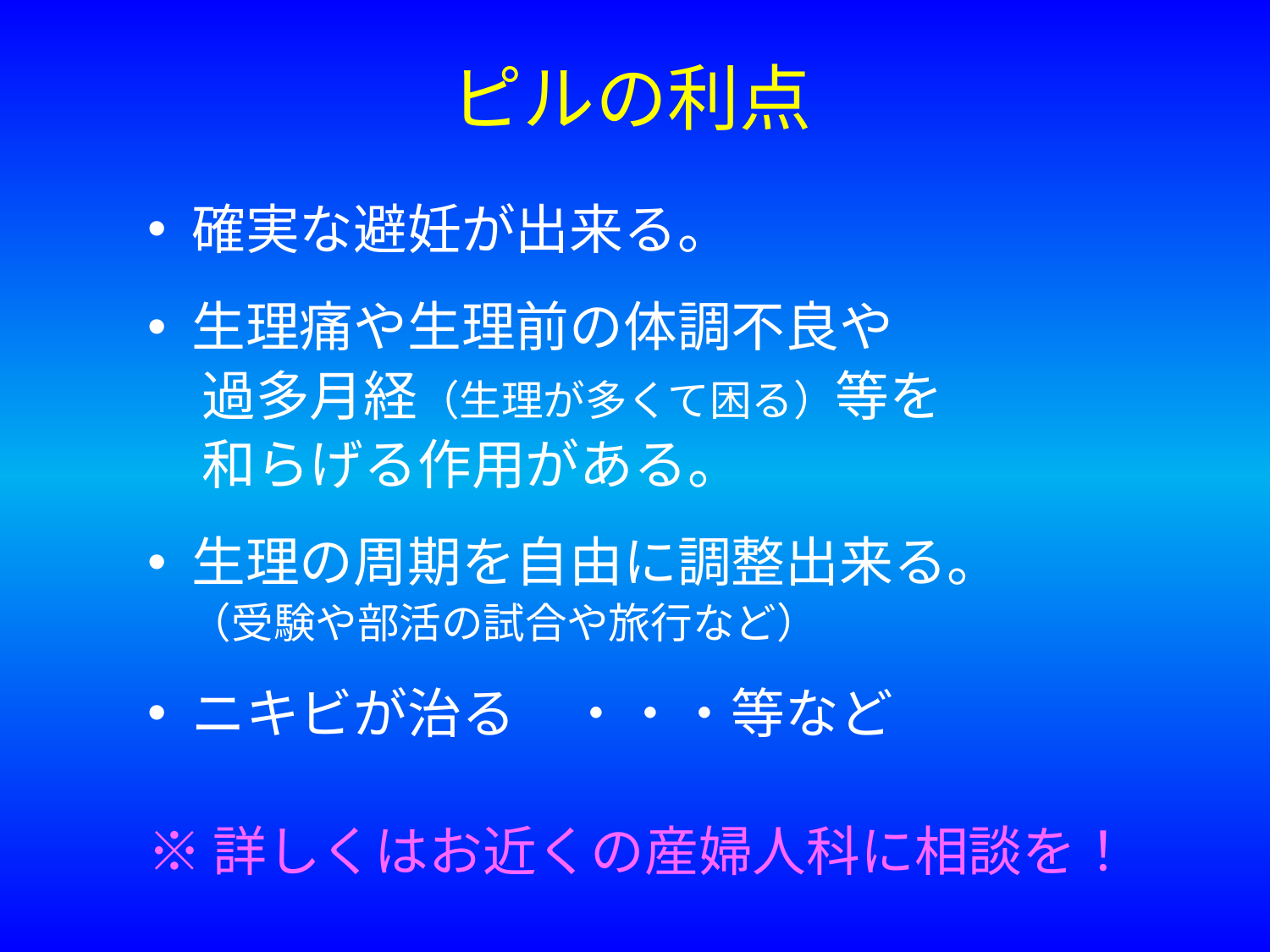

# ピルの利点
確実な避妊が出来る。

生理痛や生理前の体調不良や
　過多月経（生理が多くて困る）等を
　和らげる作用がある。

生理の周期を自由に調整出来る。
　（受験や部活の試合や旅行など）

ニキビが治る　・・・等など

※詳しくはお近くの産婦人科に相談を！